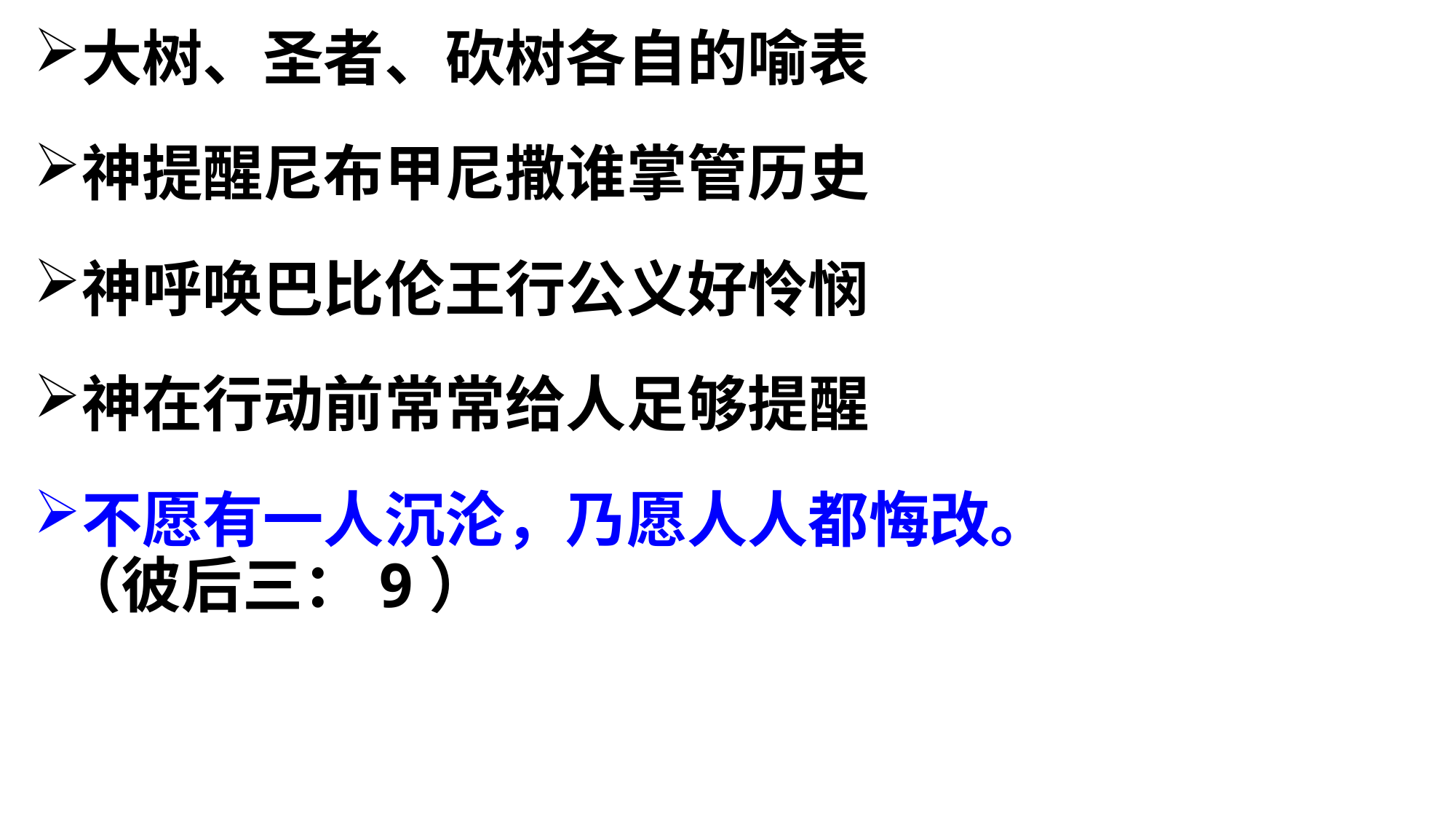

大树、圣者、砍树各自的喻表

神提醒尼布甲尼撒谁掌管历史

神呼唤巴比伦王行公义好怜悯

神在行动前常常给人足够提醒

不愿有一人沉沦，乃愿人人都悔改。（彼后三：9）